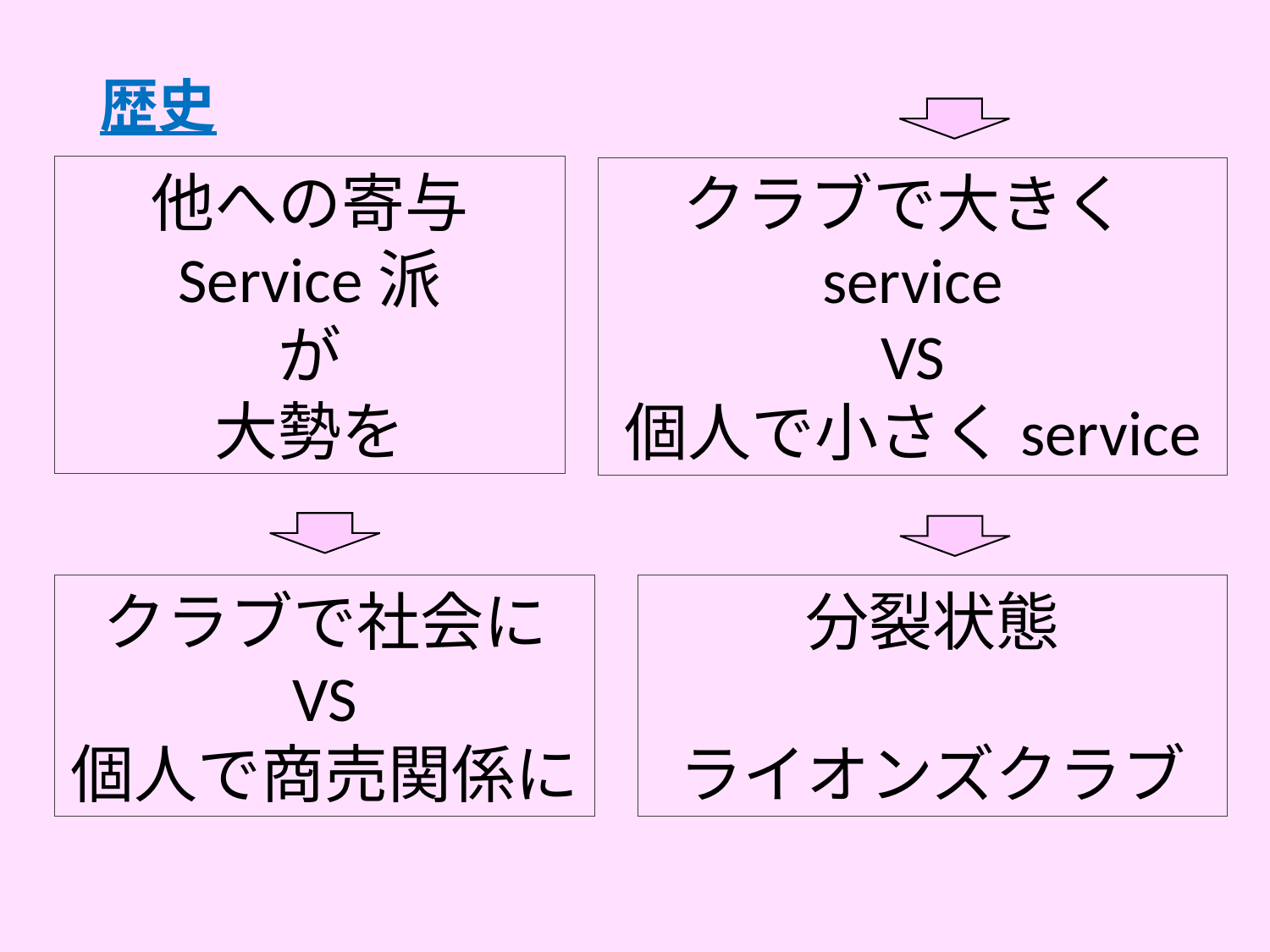

# 歴史

他への寄与
Service派
が
大勢を
クラブで大きくservice
VS
個人で小さくservice

分裂状態

ライオンズクラブ
クラブで社会に
VS
個人で商売関係に